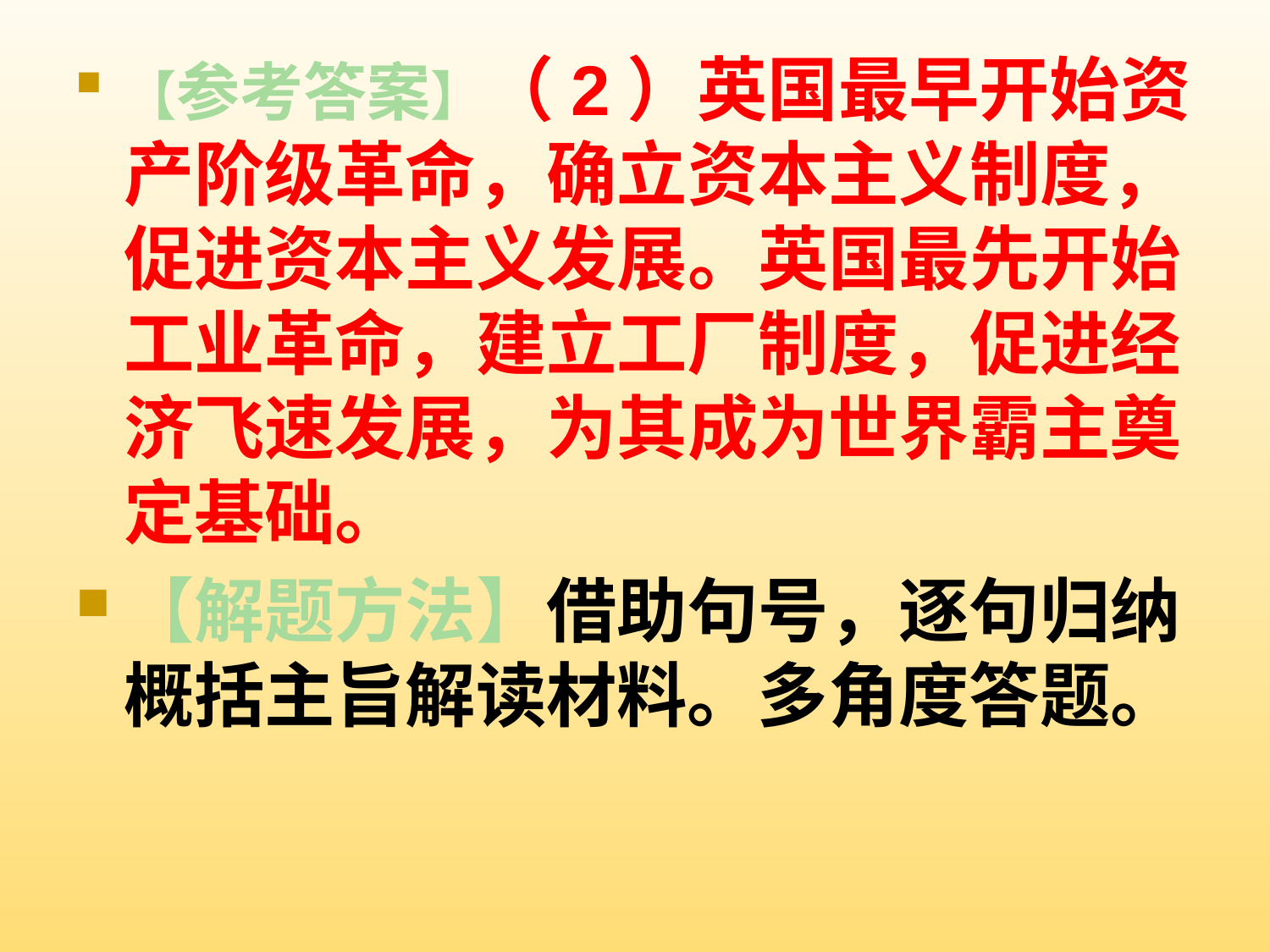

# 【参考答案】（2）英国最早开始资产阶级革命，确立资本主义制度，促进资本主义发展。英国最先开始工业革命，建立工厂制度，促进经济飞速发展，为其成为世界霸主奠定基础。
【解题方法】借助句号，逐句归纳概括主旨解读材料。多角度答题。